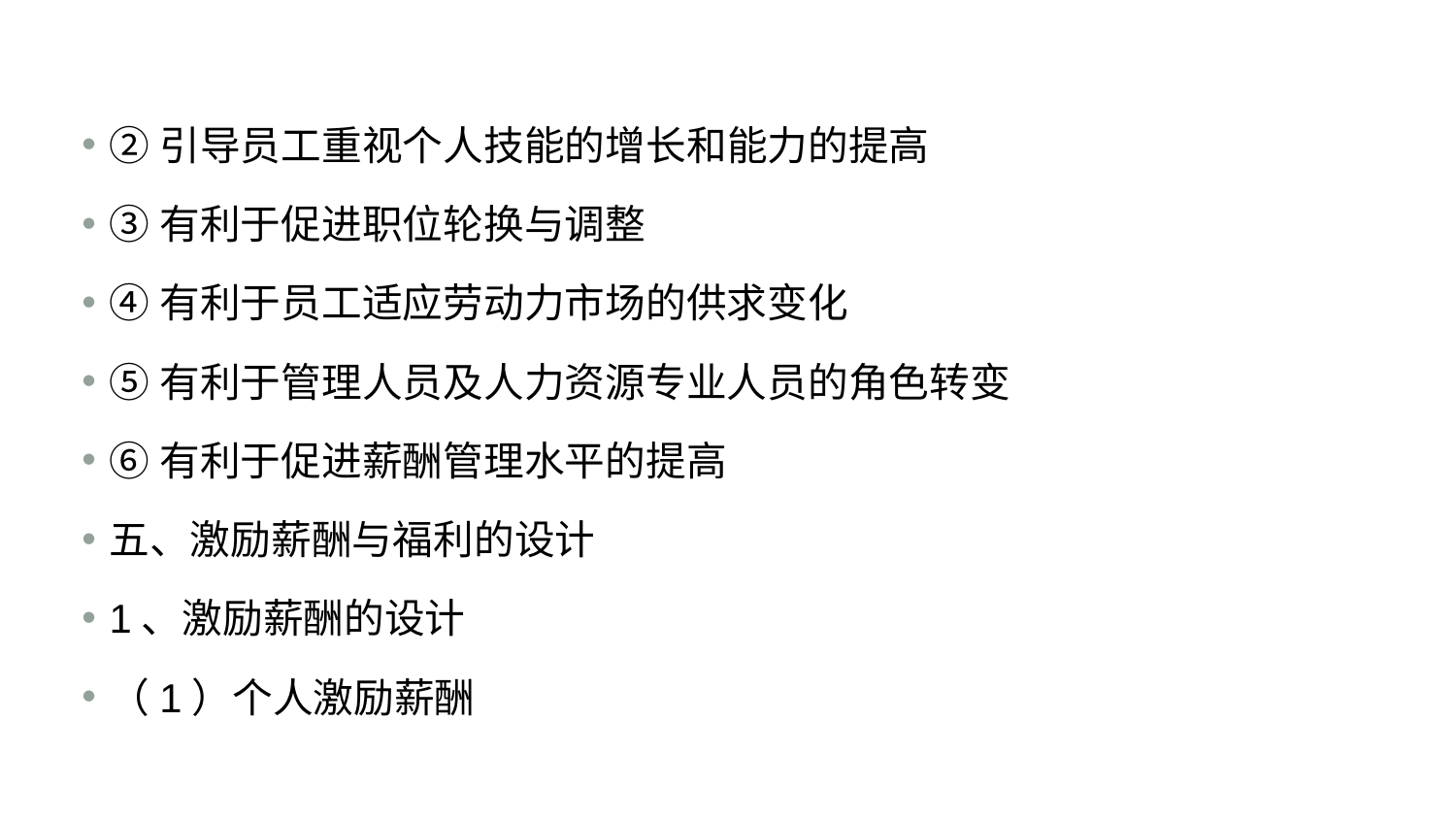

#
②引导员工重视个人技能的增长和能力的提高
③有利于促进职位轮换与调整
④有利于员工适应劳动力市场的供求变化
⑤有利于管理人员及人力资源专业人员的角色转变
⑥有利于促进薪酬管理水平的提高
五、激励薪酬与福利的设计
1、激励薪酬的设计
（1）个人激励薪酬